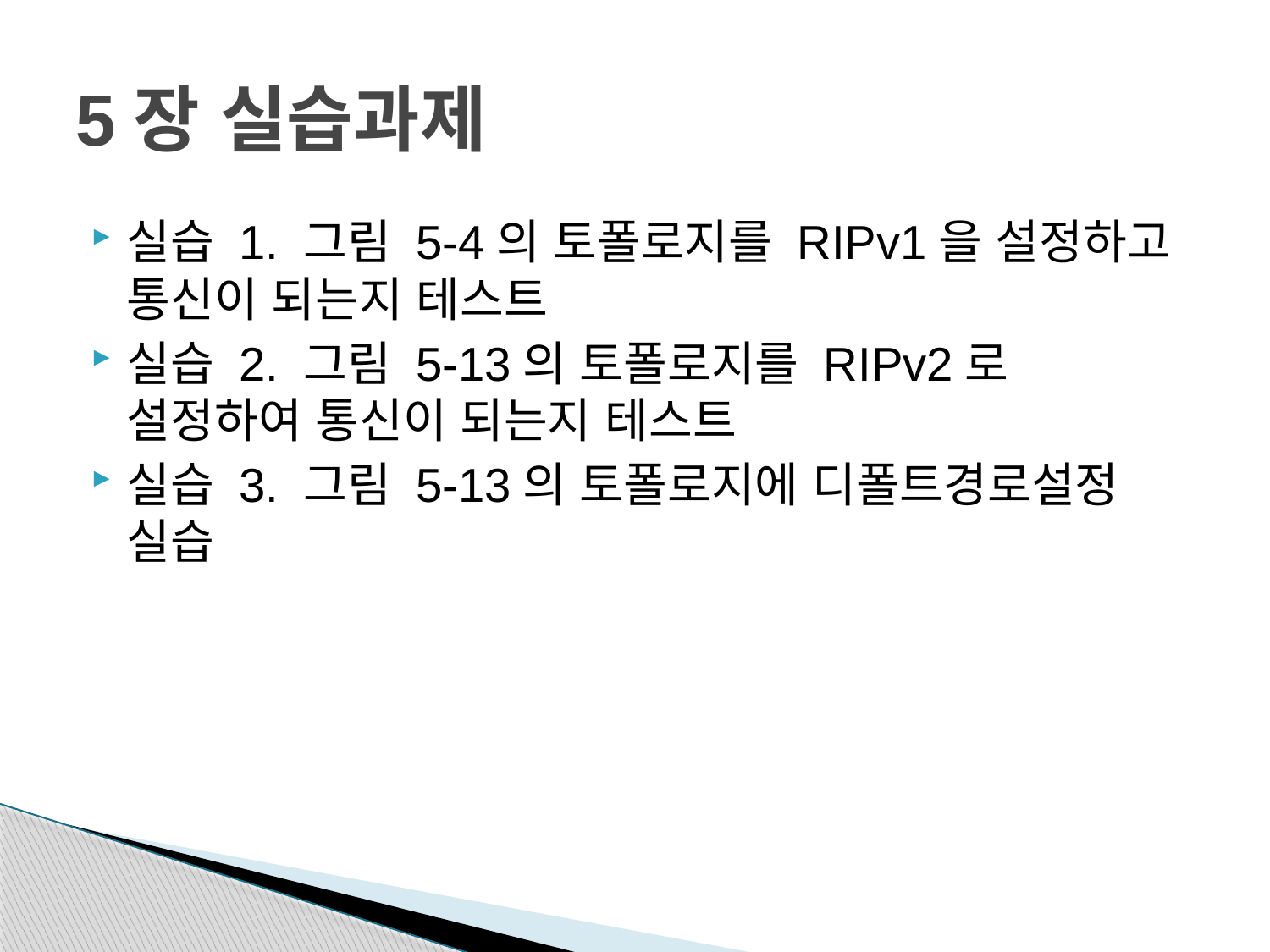

# 5장 실습과제
실습 1. 그림 5-4의 토폴로지를 RIPv1을 설정하고 통신이 되는지 테스트
실습 2. 그림 5-13의 토폴로지를 RIPv2로 설정하여 통신이 되는지 테스트
실습 3. 그림 5-13의 토폴로지에 디폴트경로설정 실습